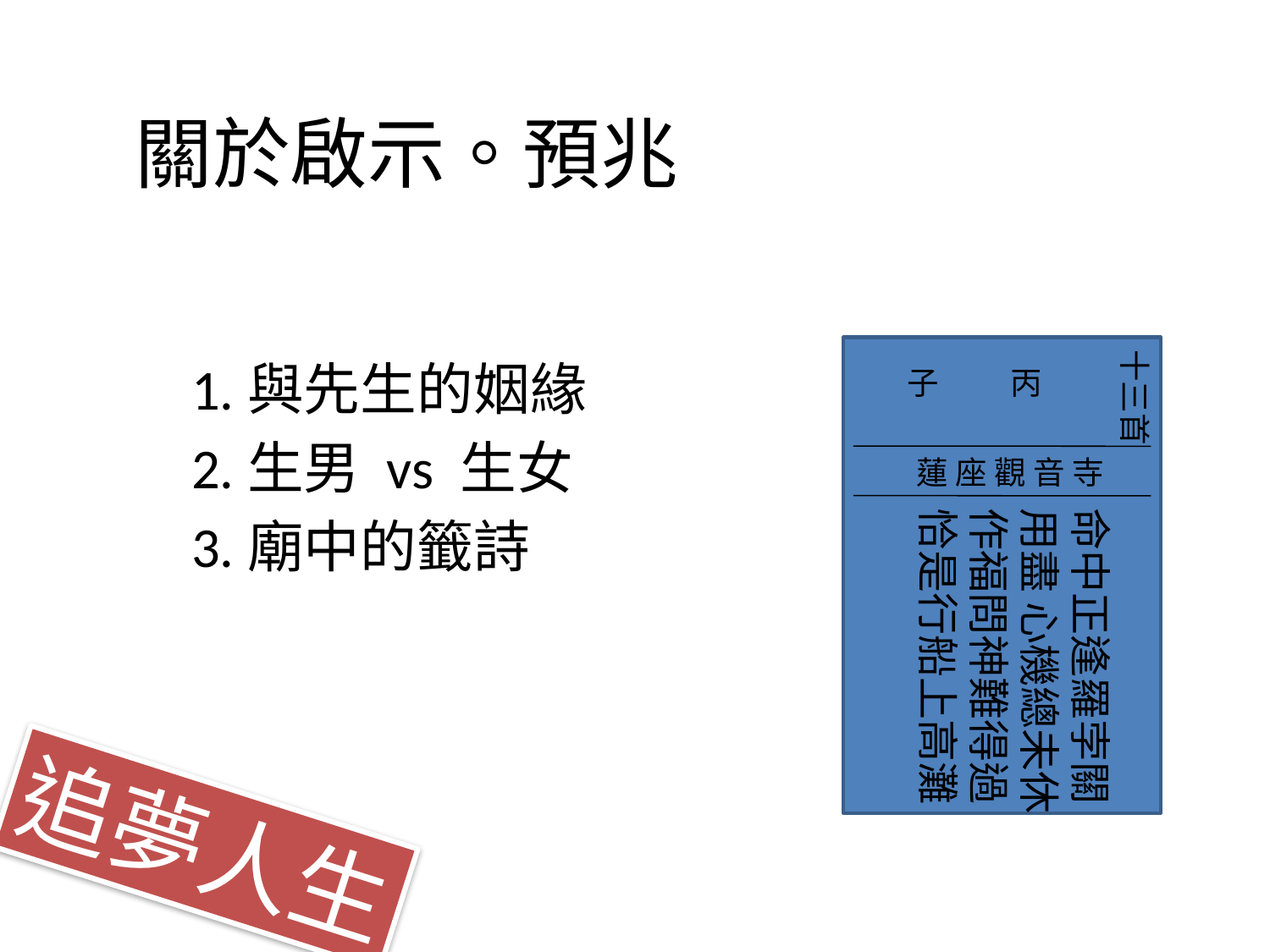

# 關於啟示。預兆

十三首
子          丙
蓮 座 觀 音 寺
命中正逢羅孛關
用盡 心機總未休
作福問神難得過
恰是行船上高灘
1.與先生的姻緣
2.生男 vs 生女
3.廟中的籤詩

追夢人生